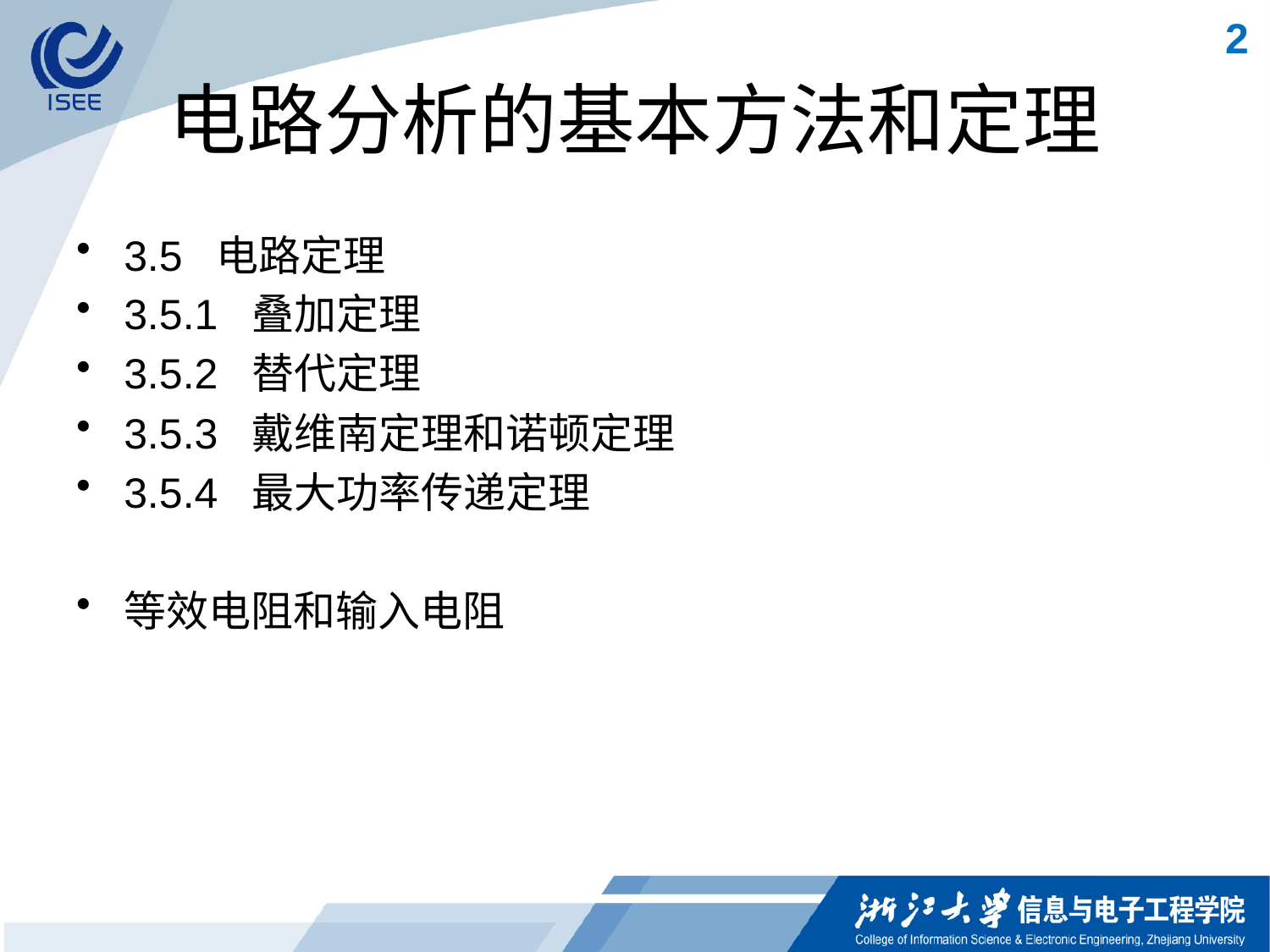

2
# 电路分析的基本方法和定理
3.5  电路定理
3.5.1  叠加定理
3.5.2  替代定理
3.5.3  戴维南定理和诺顿定理
3.5.4  最大功率传递定理

等效电阻和输入电阻